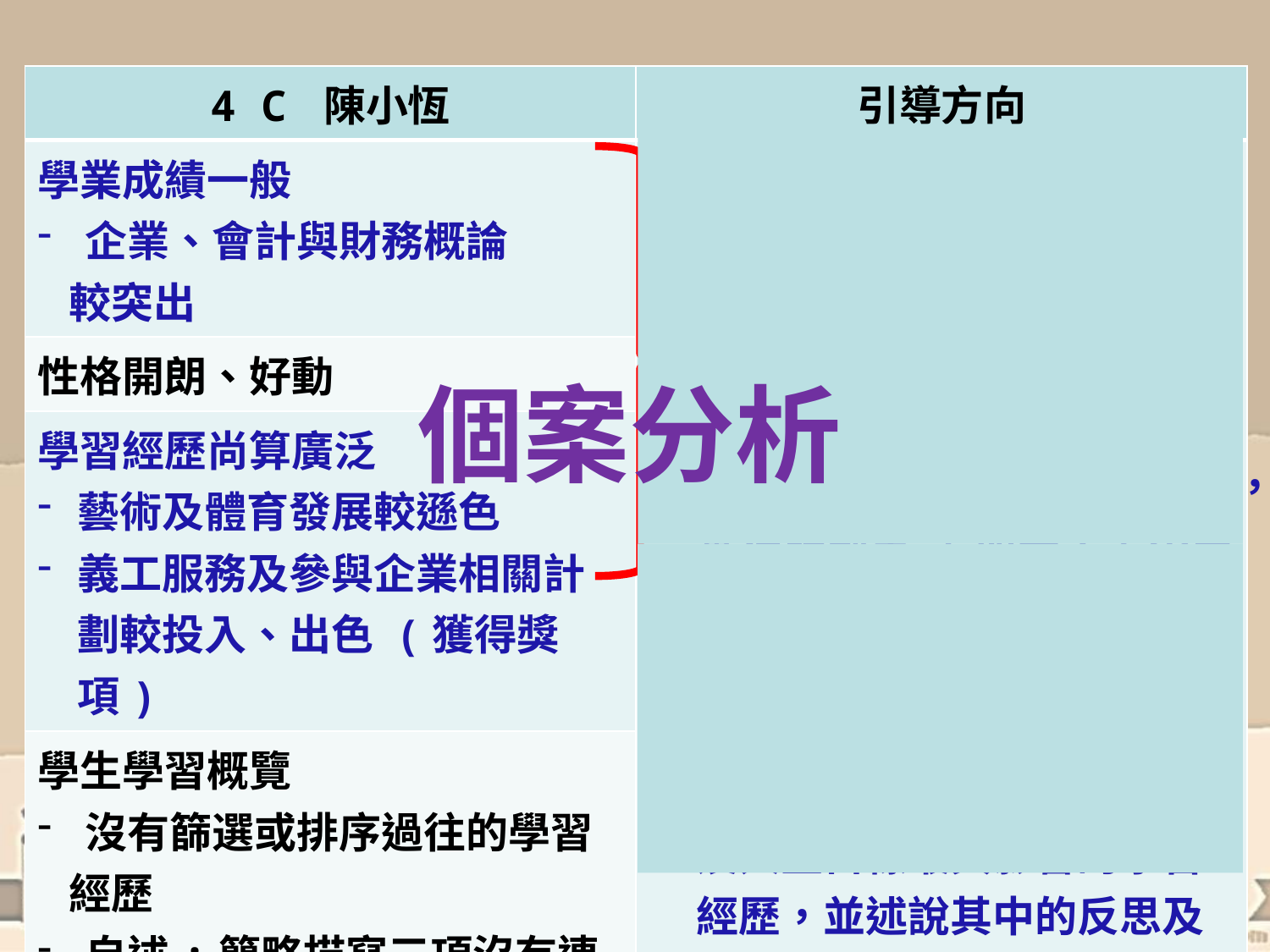

| 4 C 陳小恆 | 引導方向 |
| --- | --- |
| 學業成績一般 企業、會計與財務概論 較突出 | 全面檢視、連繫及反思過往不同的學習經歷和學業、性格、成就等 從全面檢視中找出自己的強項、興趣及目標，從而反思未來的發展方向，訂定目標，實行計劃等 (如義工、企業銷售？) 根據以上反思篩選或排序過往的學習經歷 自述：列舉一項對個人成長及人生目標最具影響的學習經歷，並述說其中的反思及對未來的抱負 |
| 性格開朗、好動 |  |
| 學習經歷尚算廣泛 藝術及體育發展較遜色 義工服務及參與企業相關計劃較投入、出色 (獲得獎項) |  |
| 學生學習概覽 沒有篩選或排序過往的學習 經歷 自述:簡略描寫三項沒有連繫 的個別活動及反思，沒有學 習目標，並欠缺發展方向 |  |

個案分析